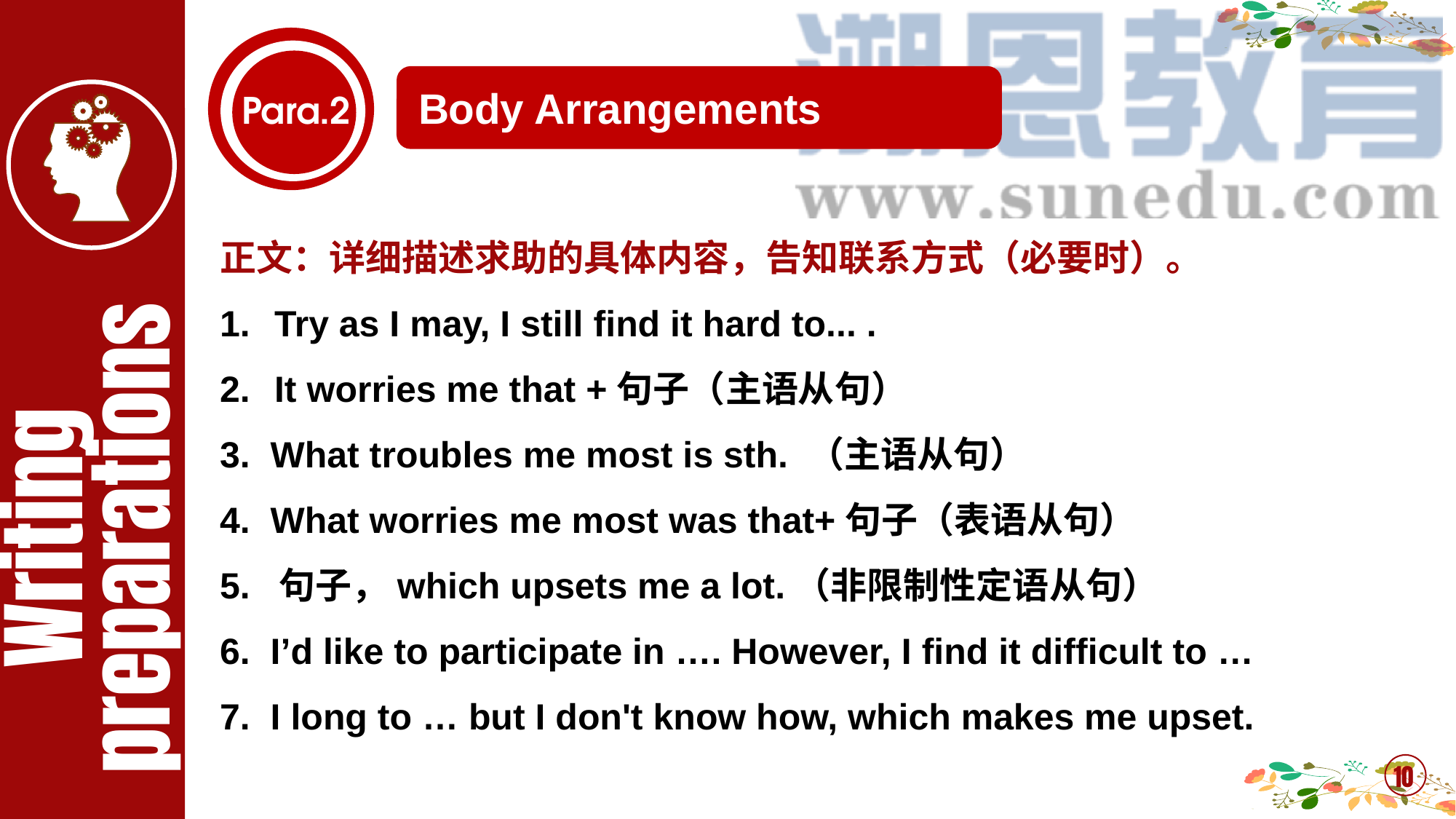

Body Arrangements

Para.2

正文：详细描述求助的具体内容，告知联系方式（必要时）。
Try as I may, I still find it hard to... .
It worries me that +句子（主语从句）
3.  What troubles me most is sth. （主语从句）
4.  What worries me most was that+句子（表语从句）
5.  句子，which upsets me a lot.（非限制性定语从句）
6.  I’d like to participate in …. However, I find it difficult to …
7.  I long to … but I don't know how, which makes me upset.
Writing preparations

10